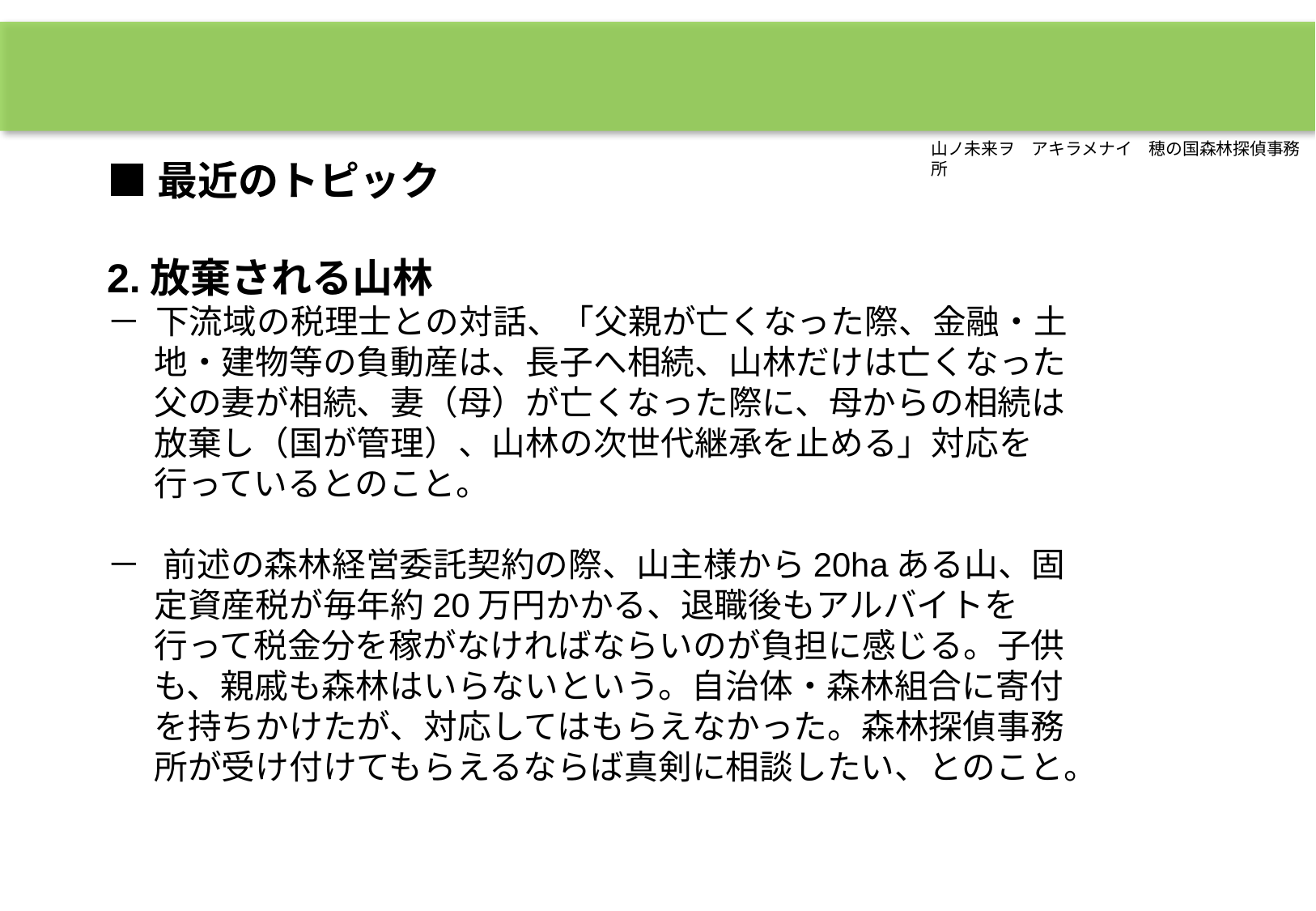

山ノ未来ヲ　アキラメナイ　穂の国森林探偵事務所
■最近のトピック

2.放棄される山林
－  下流域の税理士との対話、「父親が亡くなった際、金融・土地・建物等の負動産は、長子へ相続、山林だけは亡くなった父の妻が相続、妻（母）が亡くなった際に、母からの相続は放棄し（国が管理）、山林の次世代継承を止める」対応を行っているとのこと。

－   前述の森林経営委託契約の際、山主様から20haある山、固定資産税が毎年約20万円かかる、退職後もアルバイトを行って税金分を稼がなければならいのが負担に感じる。子供も、親戚も森林はいらないという。自治体・森林組合に寄付を持ちかけたが、対応してはもらえなかった。森林探偵事務所が受け付けてもらえるならば真剣に相談したい、とのこと。